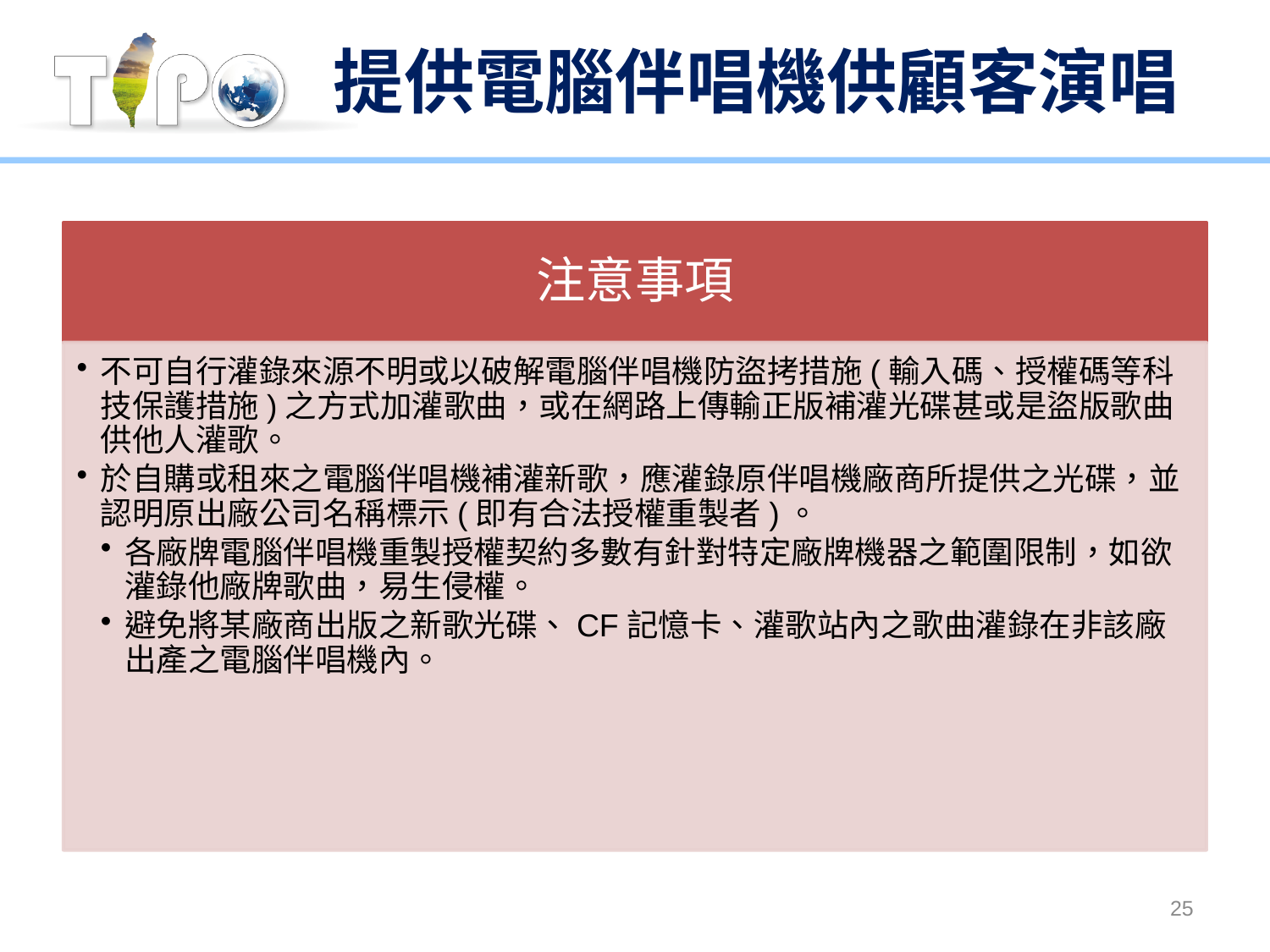

# 提供電腦伴唱機供顧客演唱
注意事項
不可自行灌錄來源不明或以破解電腦伴唱機防盜拷措施(輸入碼、授權碼等科技保護措施)之方式加灌歌曲，或在網路上傳輸正版補灌光碟甚或是盜版歌曲供他人灌歌。
於自購或租來之電腦伴唱機補灌新歌，應灌錄原伴唱機廠商所提供之光碟，並認明原出廠公司名稱標示(即有合法授權重製者)。
各廠牌電腦伴唱機重製授權契約多數有針對特定廠牌機器之範圍限制，如欲灌錄他廠牌歌曲，易生侵權。
避免將某廠商出版之新歌光碟、CF記憶卡、灌歌站內之歌曲灌錄在非該廠出產之電腦伴唱機內。
25